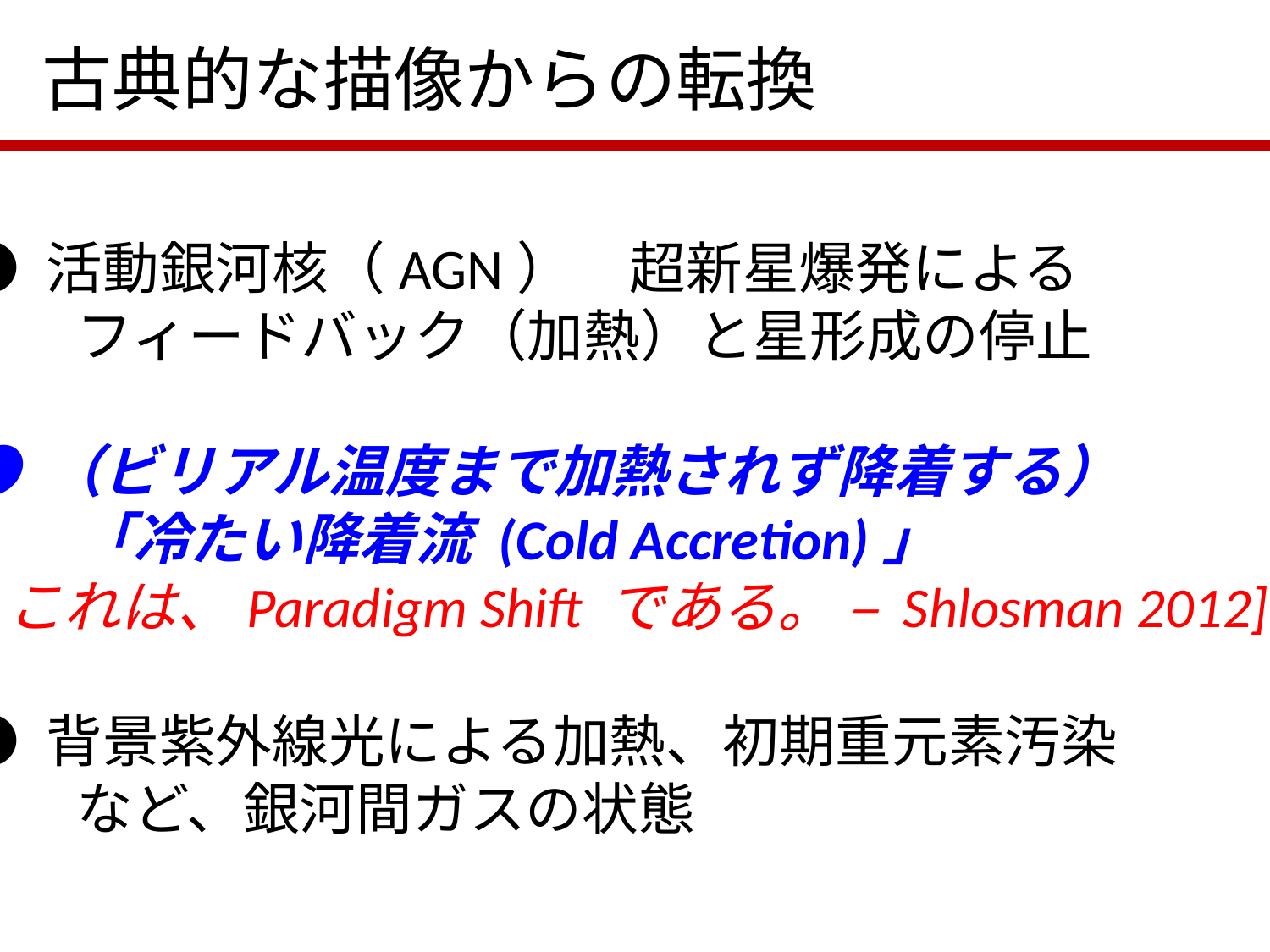

古典的な描像からの転換
● 活動銀河核（AGN）　超新星爆発による
　　フィードバック（加熱）と星形成の停止

● （ビリアル温度まで加熱されず降着する）
　　「冷たい降着流 (Cold Accretion)」
 [これは、Paradigm Shift である。 – Shlosman 2012]

● 背景紫外線光による加熱、初期重元素汚染
　　など、銀河間ガスの状態